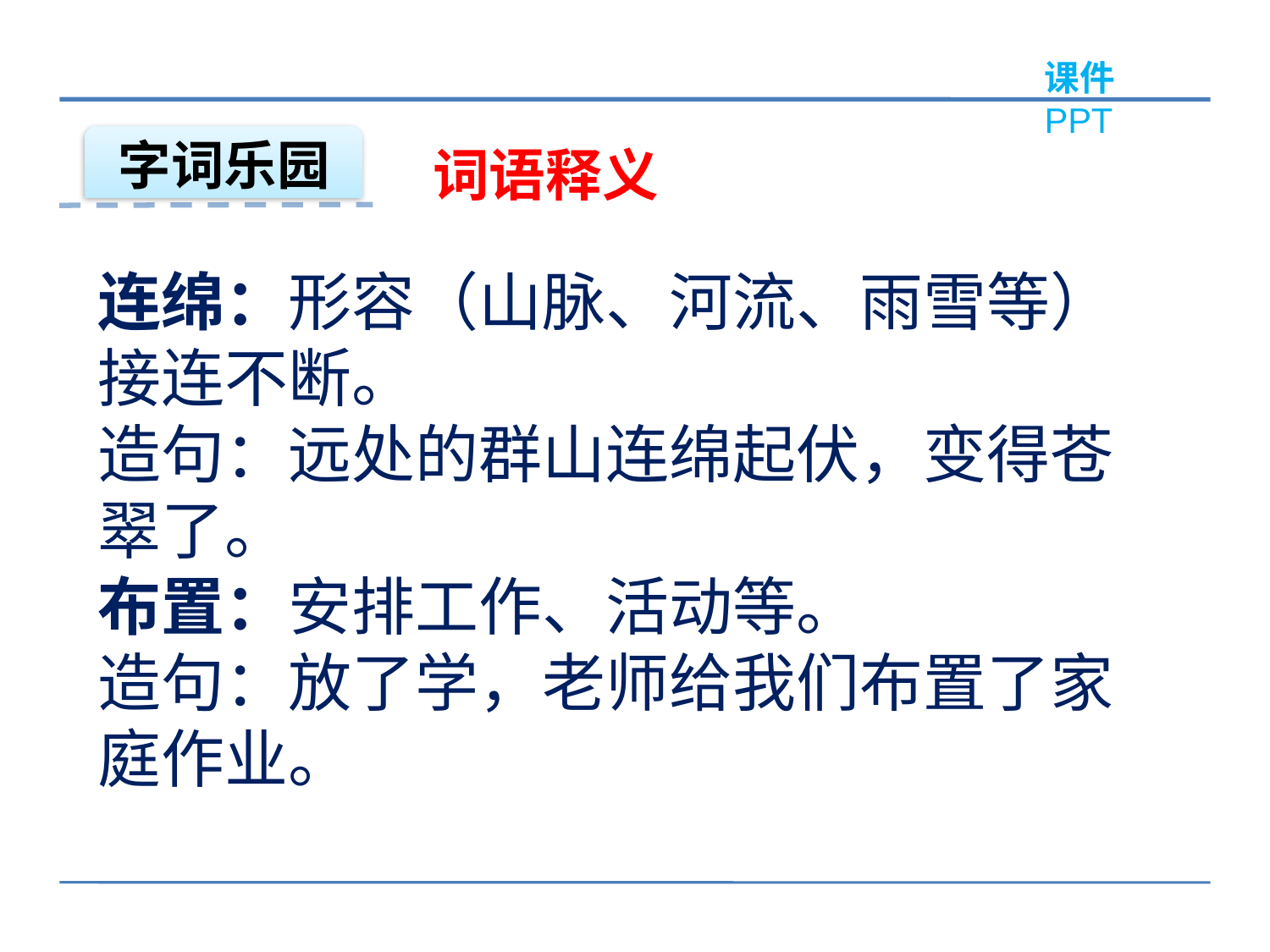

课件PPT
字词乐园
词语释义
连绵：形容（山脉、河流、雨雪等）接连不断。
造句：远处的群山连绵起伏，变得苍翠了。
布置：安排工作、活动等。
造句：放了学，老师给我们布置了家庭作业。